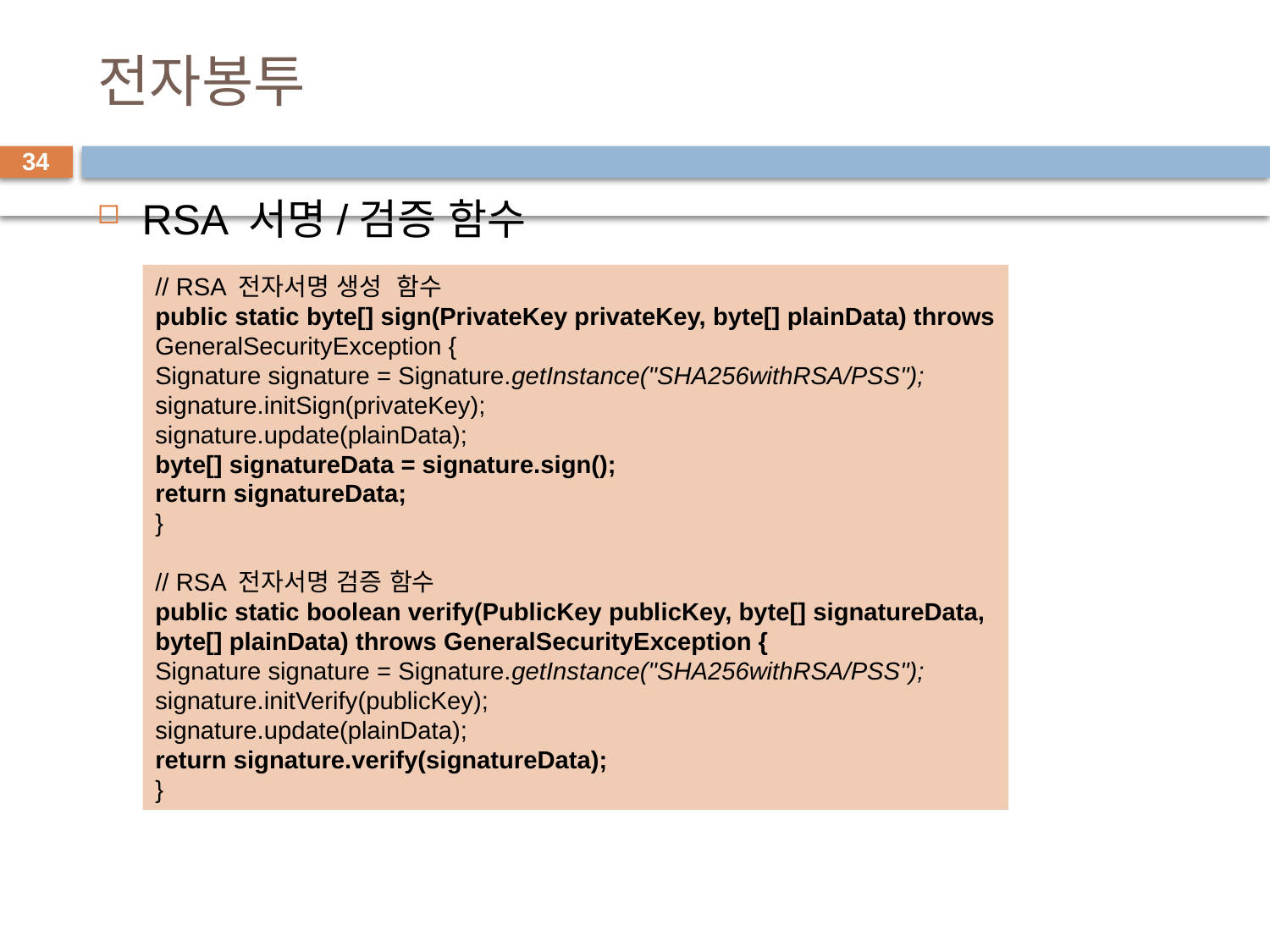

# 전자봉투
34
RSA 서명/검증 함수
// RSA 전자서명 생성  함수
public static byte[] sign(PrivateKey privateKey, byte[] plainData) throws
GeneralSecurityException {
Signature signature = Signature.getInstance("SHA256withRSA/PSS");
signature.initSign(privateKey);
signature.update(plainData);
byte[] signatureData = signature.sign();
return signatureData;
}

// RSA 전자서명 검증 함수
public static boolean verify(PublicKey publicKey, byte[] signatureData,
byte[] plainData) throws GeneralSecurityException {
Signature signature = Signature.getInstance("SHA256withRSA/PSS");
signature.initVerify(publicKey);
signature.update(plainData);
return signature.verify(signatureData);
}